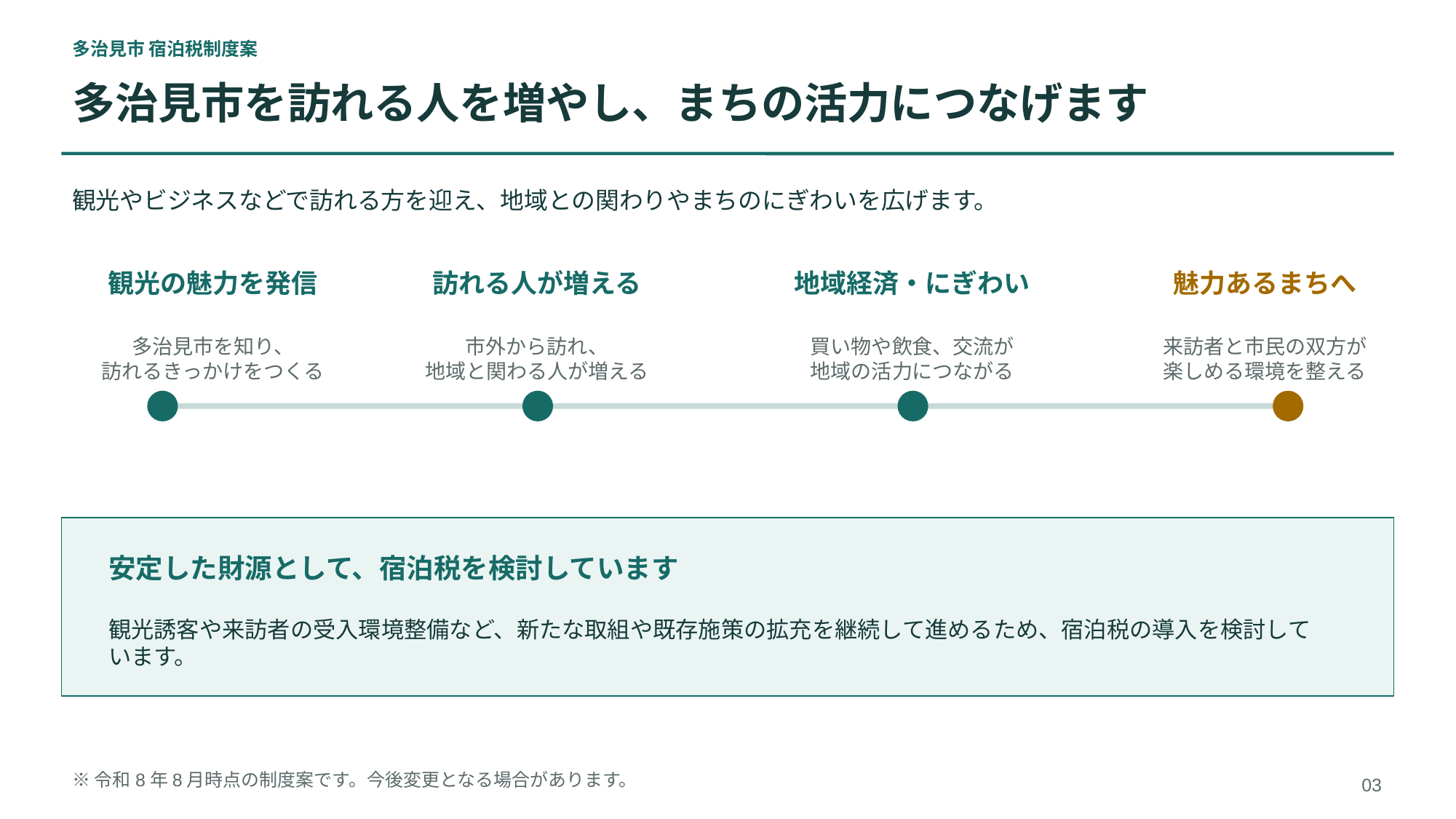

多治見市 宿泊税制度案
多治見市を訪れる人を増やし、まちの活力につなげます

観光やビジネスなどで訪れる方を迎え、地域との関わりやまちのにぎわいを広げます。
観光の魅力を発信
訪れる人が増える
地域経済・にぎわい
魅力あるまちへ
多治見市を知り、
訪れるきっかけをつくる
市外から訪れ、
地域と関わる人が増える
買い物や飲食、交流が
地域の活力につながる
来訪者と市民の双方が
楽しめる環境を整える

安定した財源として、宿泊税を検討しています
観光誘客や来訪者の受入環境整備など、新たな取組や既存施策の拡充を継続して進めるため、宿泊税の導入を検討しています。
※令和8年8月時点の制度案です。今後変更となる場合があります。
03